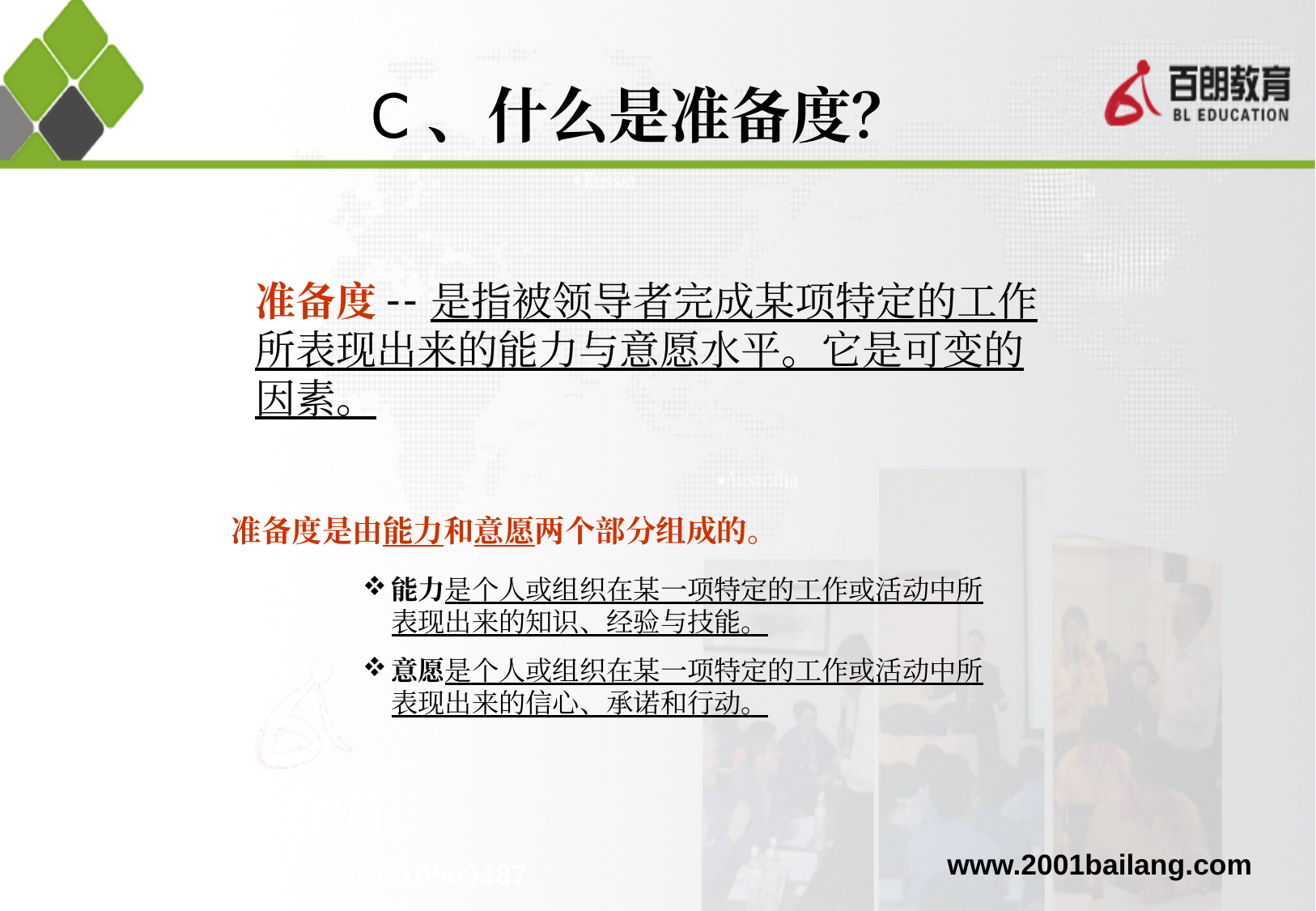

C、什么是准备度？
准备度--是指被领导者完成某项特定的工作所表现出来的能力与意愿水平。它是可变的因素。
准备度是由能力和意愿两个部分组成的。

能力是个人或组织在某一项特定的工作或活动中所表现出来的知识、经验与技能。
意愿是个人或组织在某一项特定的工作或活动中所表现出来的信心、承诺和行动。